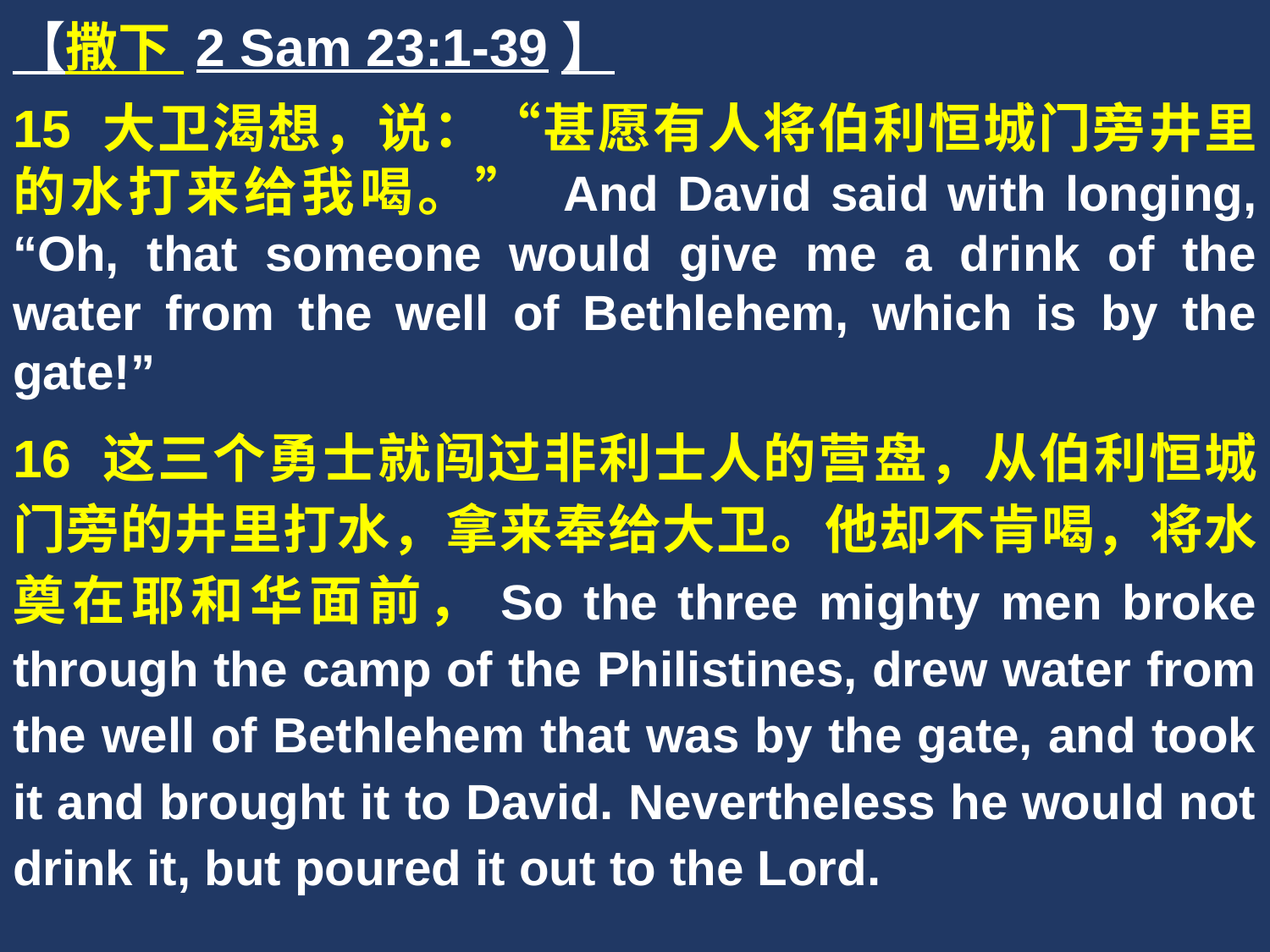

【撒下 2 Sam 23:1-39】
15 大卫渴想，说：“甚愿有人将伯利恒城门旁井里的水打来给我喝。” And David said with longing, “Oh, that someone would give me a drink of the water from the well of Bethlehem, which is by the gate!”
16 这三个勇士就闯过非利士人的营盘，从伯利恒城门旁的井里打水，拿来奉给大卫。他却不肯喝，将水奠在耶和华面前，So the three mighty men broke through the camp of the Philistines, drew water from the well of Bethlehem that was by the gate, and took it and brought it to David. Nevertheless he would not drink it, but poured it out to the Lord.